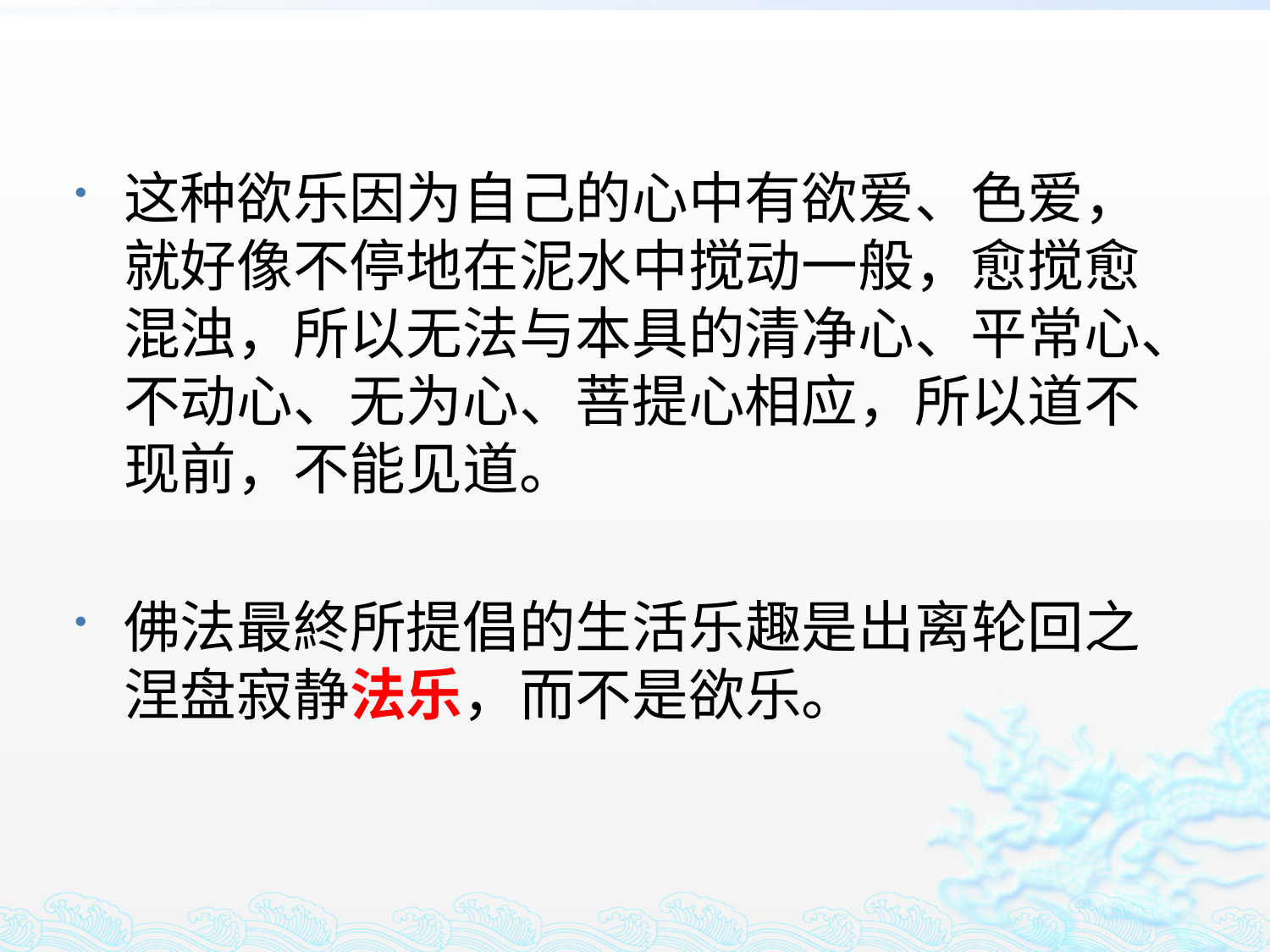

这种欲乐因为自己的心中有欲爱、色爱，就好像不停地在泥水中搅动一般，愈搅愈混浊，所以无法与本具的清净心、平常心、不动心、无为心、菩提心相应，所以道不现前，不能见道。

佛法最終所提倡的生活乐趣是出离轮回之涅盘寂静法乐，而不是欲乐。